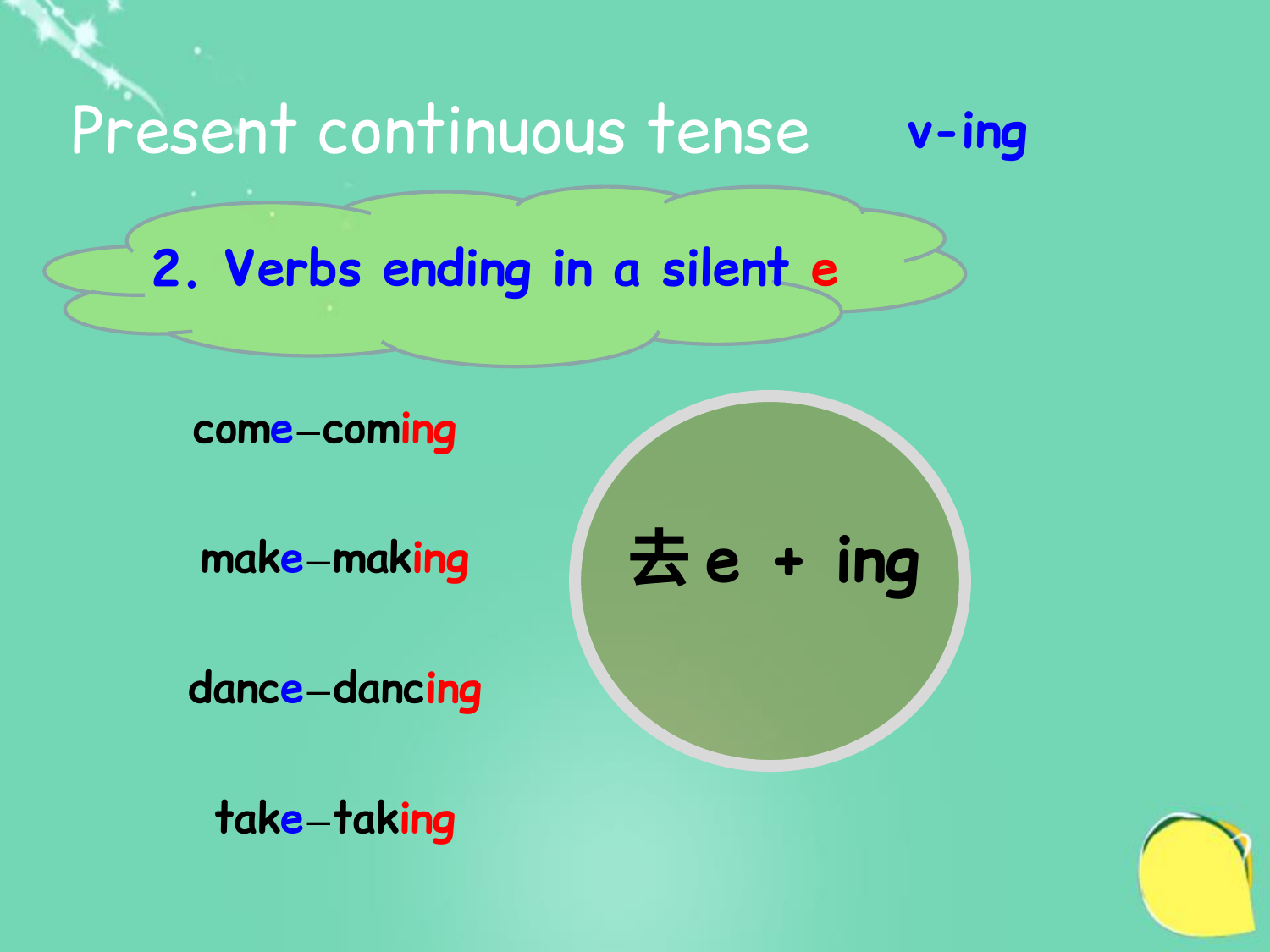

Present continuous tense
v-ing

   2. Verbs ending in a silent e
come—coming

make—making
去e + ing
dance—dancing
take—taking